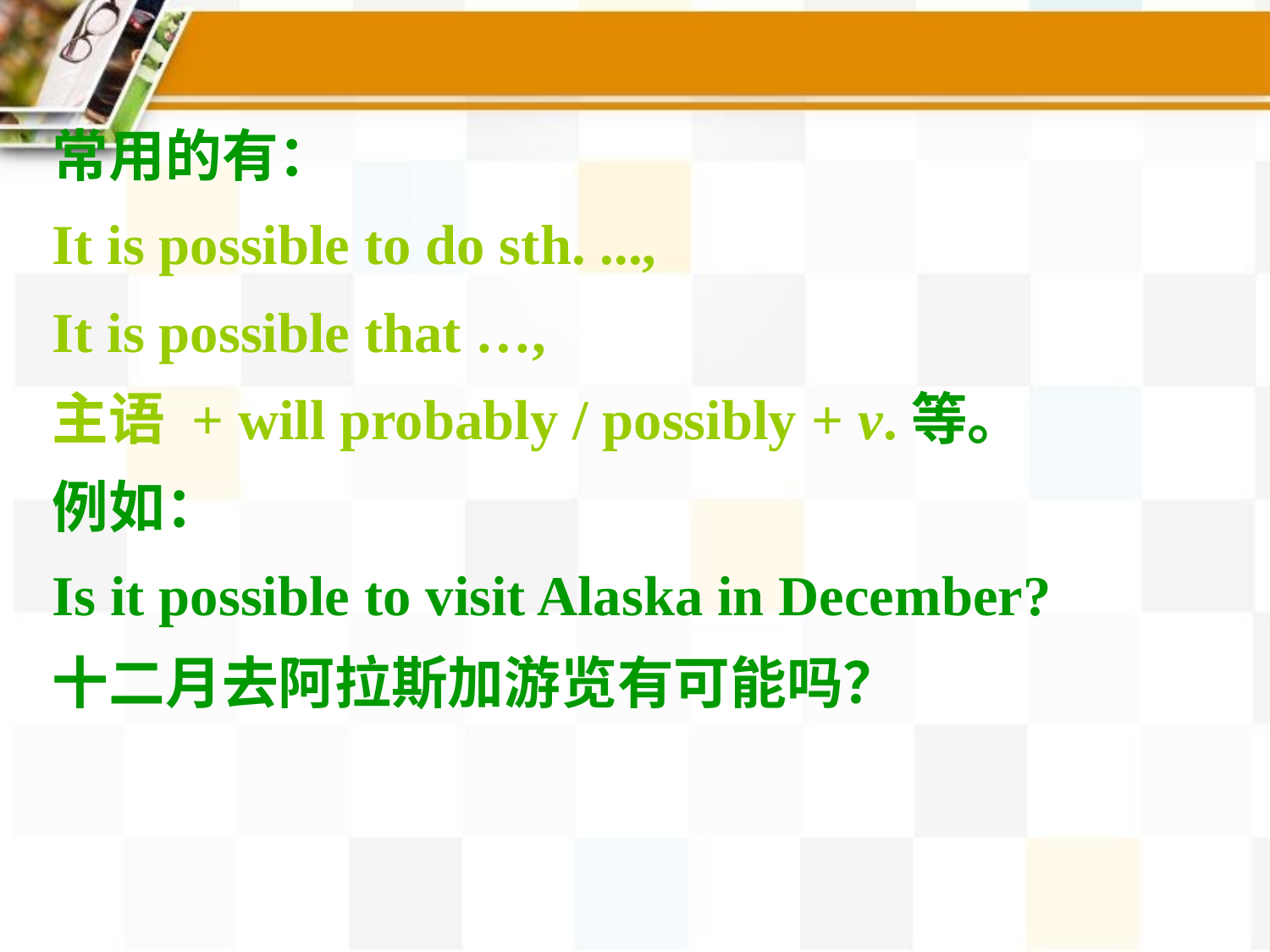

常用的有：
It is possible to do sth. ...,
It is possible that …,
主语 + will probably / possibly + v.等。
例如：
Is it possible to visit Alaska in December?
十二月去阿拉斯加游览有可能吗？